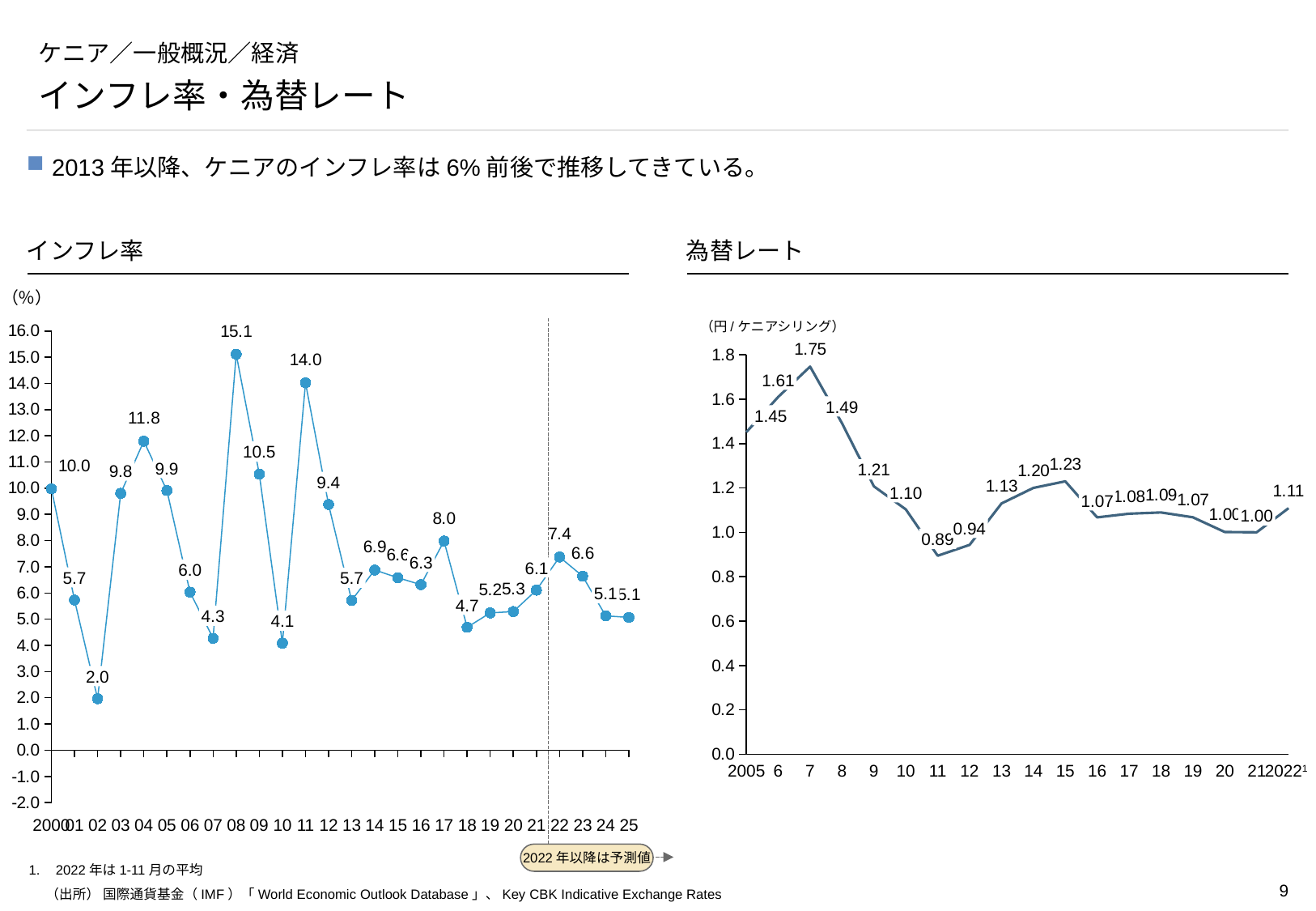

# ケニア／一般概況／経済
インフレ率・為替レート
2013年以降、ケニアのインフレ率は6%前後で推移してきている。

インフレ率
為替レート
（％）
（円/ケニアシリング）

### Chart

| Category |  |
|---|---|
2022年以降は予測値

### Chart

| Category |  |
|---|---|
1.61
1.49
1.45
10.5
9.9
1.21
9.8
9.4
1.10
1.07
1.00
0.94
0.89
6.3
6.1
6.0
5.7
5.7
5.1
4.7
4.3
4.1
2.0
2005
6
7
8
9
10
11
12
13
14
15
16
17
18
19
20
21
20221
2000
01
02
03
04
05
06
07
08
09
10
11
12
13
14
15
16
17
18
19
20
21
22
23
24
25
1.	2022年は1-11月の平均
（出所） 国際通貨基金（IMF）「World Economic Outlook Database」、Key CBK Indicative Exchange Rates